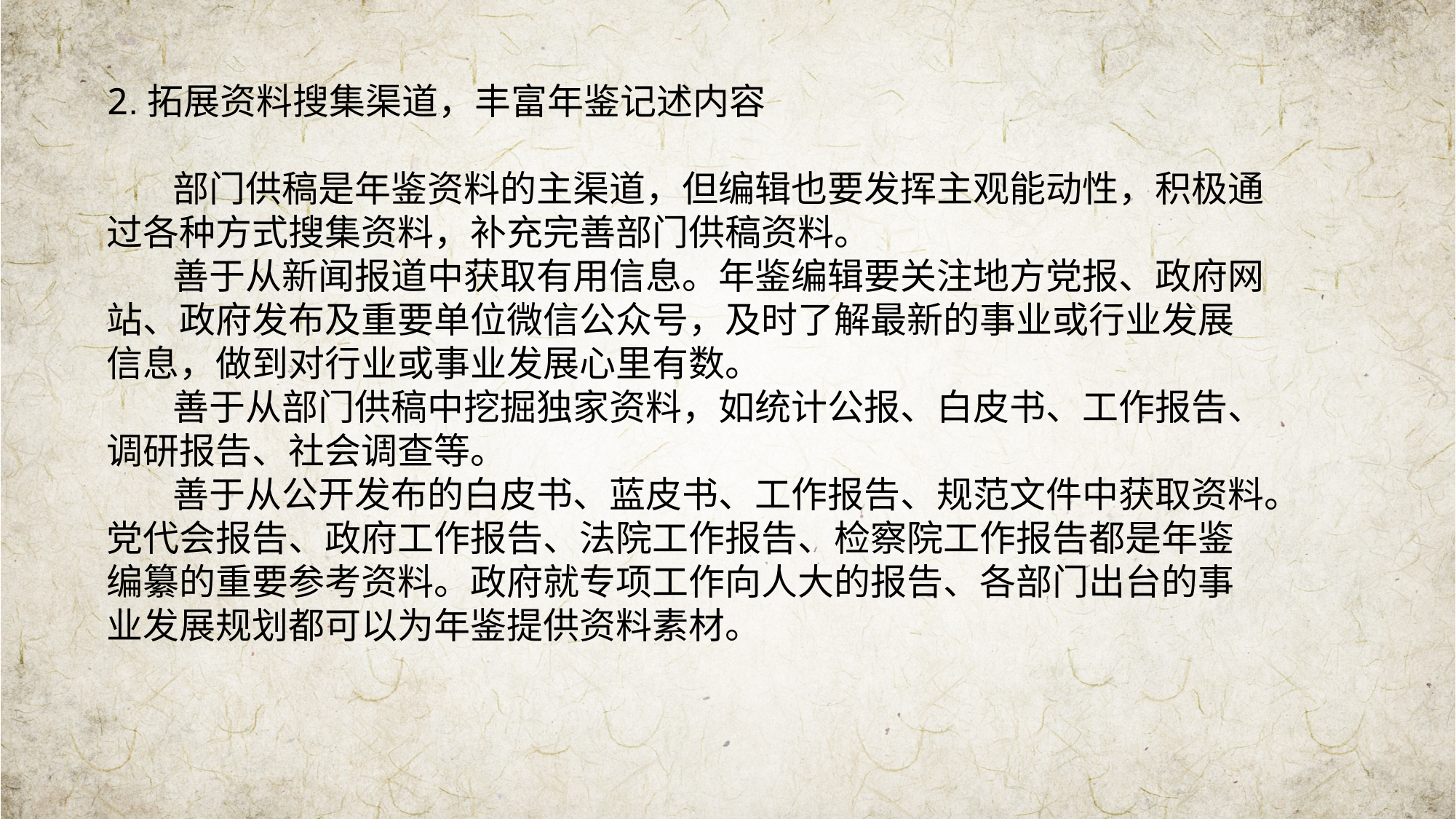

2.拓展资料搜集渠道，丰富年鉴记述内容

       部门供稿是年鉴资料的主渠道，但编辑也要发挥主观能动性，积极通过各种方式搜集资料，补充完善部门供稿资料。
       善于从新闻报道中获取有用信息。年鉴编辑要关注地方党报、政府网站、政府发布及重要单位微信公众号，及时了解最新的事业或行业发展信息，做到对行业或事业发展心里有数。
       善于从部门供稿中挖掘独家资料，如统计公报、白皮书、工作报告、调研报告、社会调查等。
       善于从公开发布的白皮书、蓝皮书、工作报告、规范文件中获取资料。党代会报告、政府工作报告、法院工作报告、检察院工作报告都是年鉴编纂的重要参考资料。政府就专项工作向人大的报告、各部门出台的事业发展规划都可以为年鉴提供资料素材。